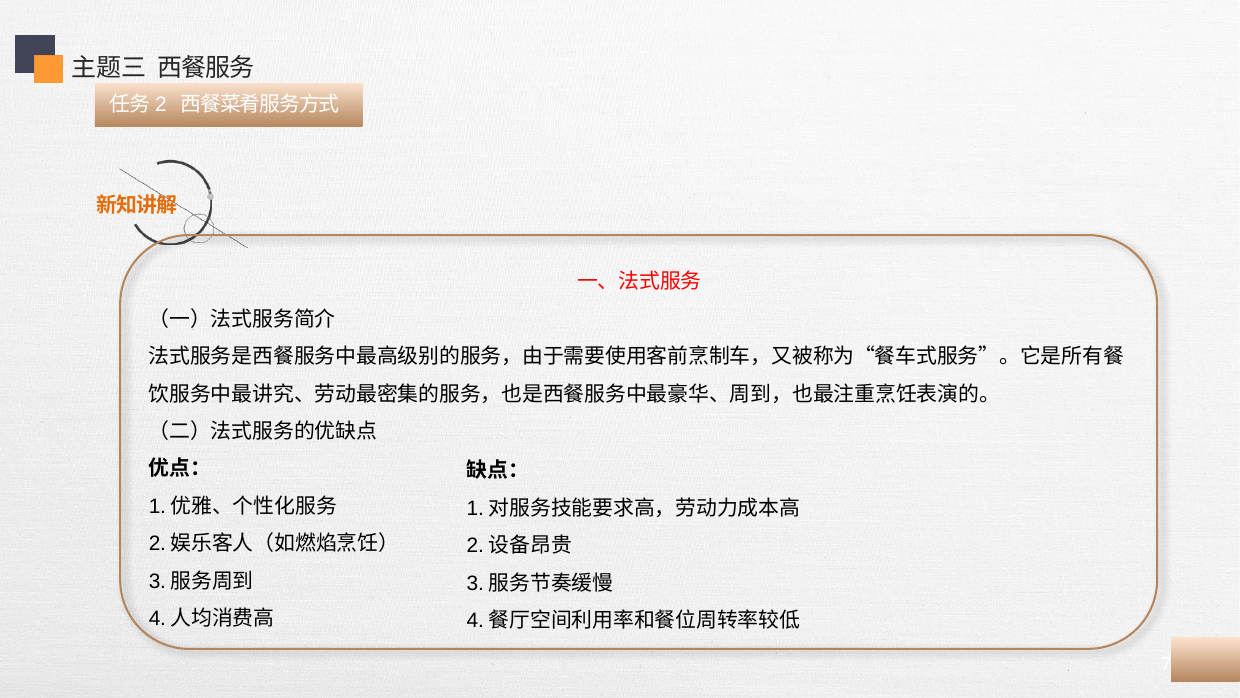

主题三  西餐服务

任务2  西餐菜肴服务方式

一、法式服务
（一）法式服务简介
法式服务是西餐服务中最高级别的服务，由于需要使用客前烹制车，又被称为“餐车式服务”。它是所有餐饮服务中最讲究、劳动最密集的服务，也是西餐服务中最豪华、周到，也最注重烹饪表演的。
（二）法式服务的优缺点
优点：
1.优雅、个性化服务
2.娱乐客人（如燃焰烹饪）
3.服务周到
4.人均消费高
缺点：
1.对服务技能要求高，劳动力成本高
2.设备昂贵
3.服务节奏缓慢
4.餐厅空间利用率和餐位周转率较低